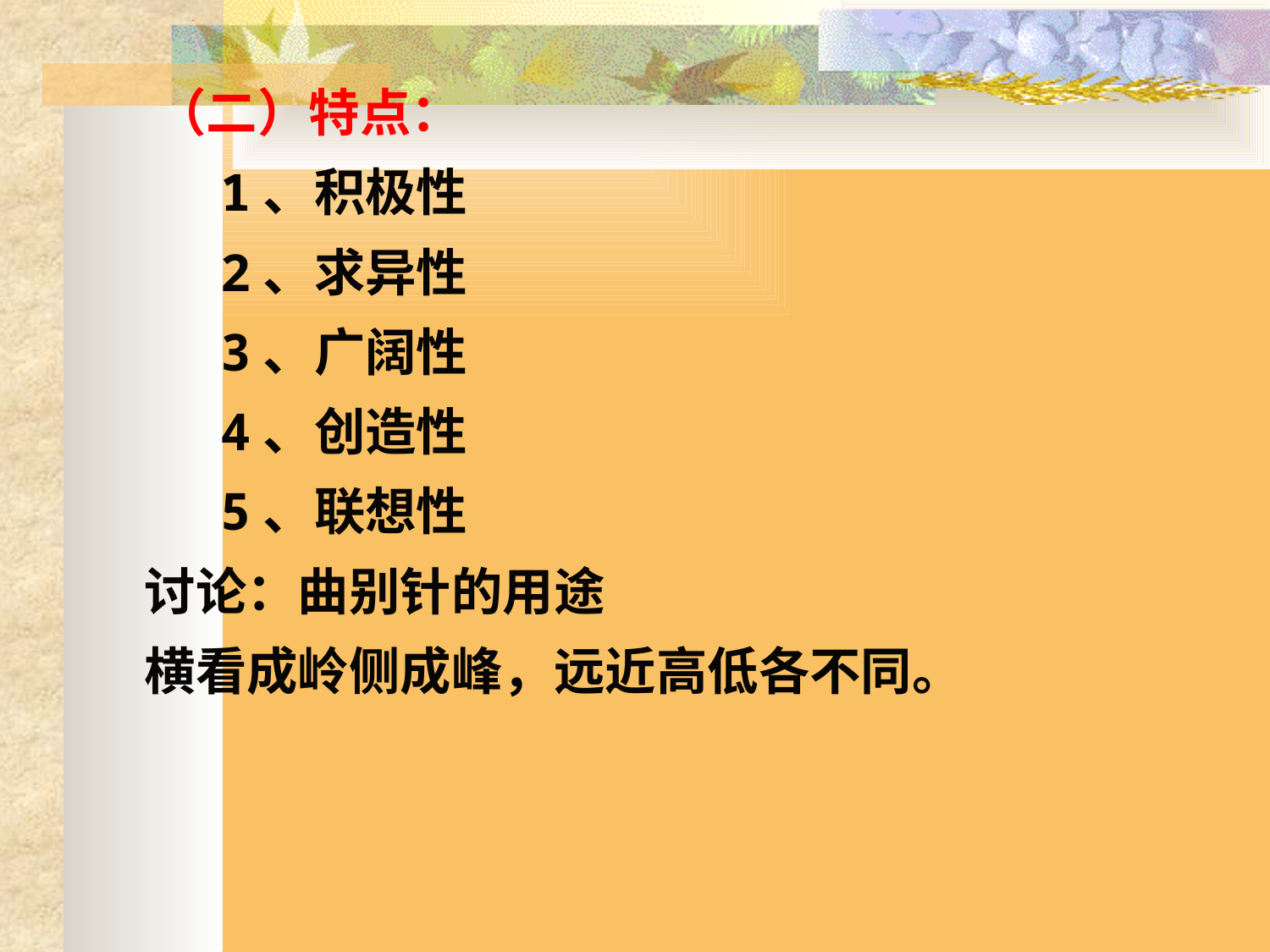

（二）特点：
    1、积极性
    2、求异性
    3、广阔性
    4、创造性
    5、联想性
   讨论：曲别针的用途
   横看成岭侧成峰，远近高低各不同。